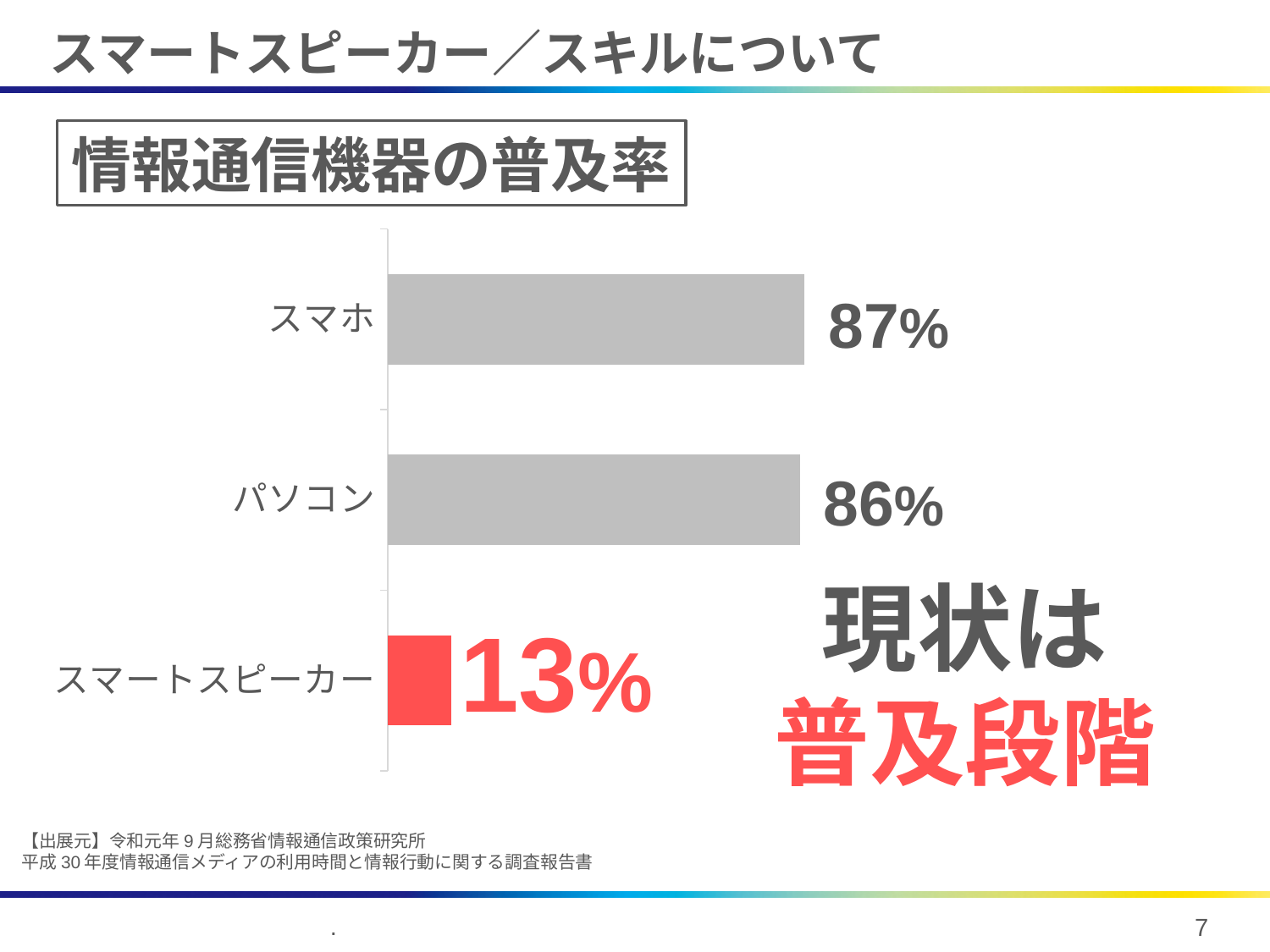

# スマートスピーカー／スキルについて
情報通信機器の普及率

### Chart

| Category | 列1 |
|---|---|
| スマートスピーカー | 13.2 |
| パソコン | 86.0 |
| スマホ | 87.0 |
87%
86%
現状は
普及段階
13%
【出展元】令和元年9月総務省情報通信政策研究所
平成30年度情報通信メディアの利用時間と情報行動に関する調査報告書
.
7